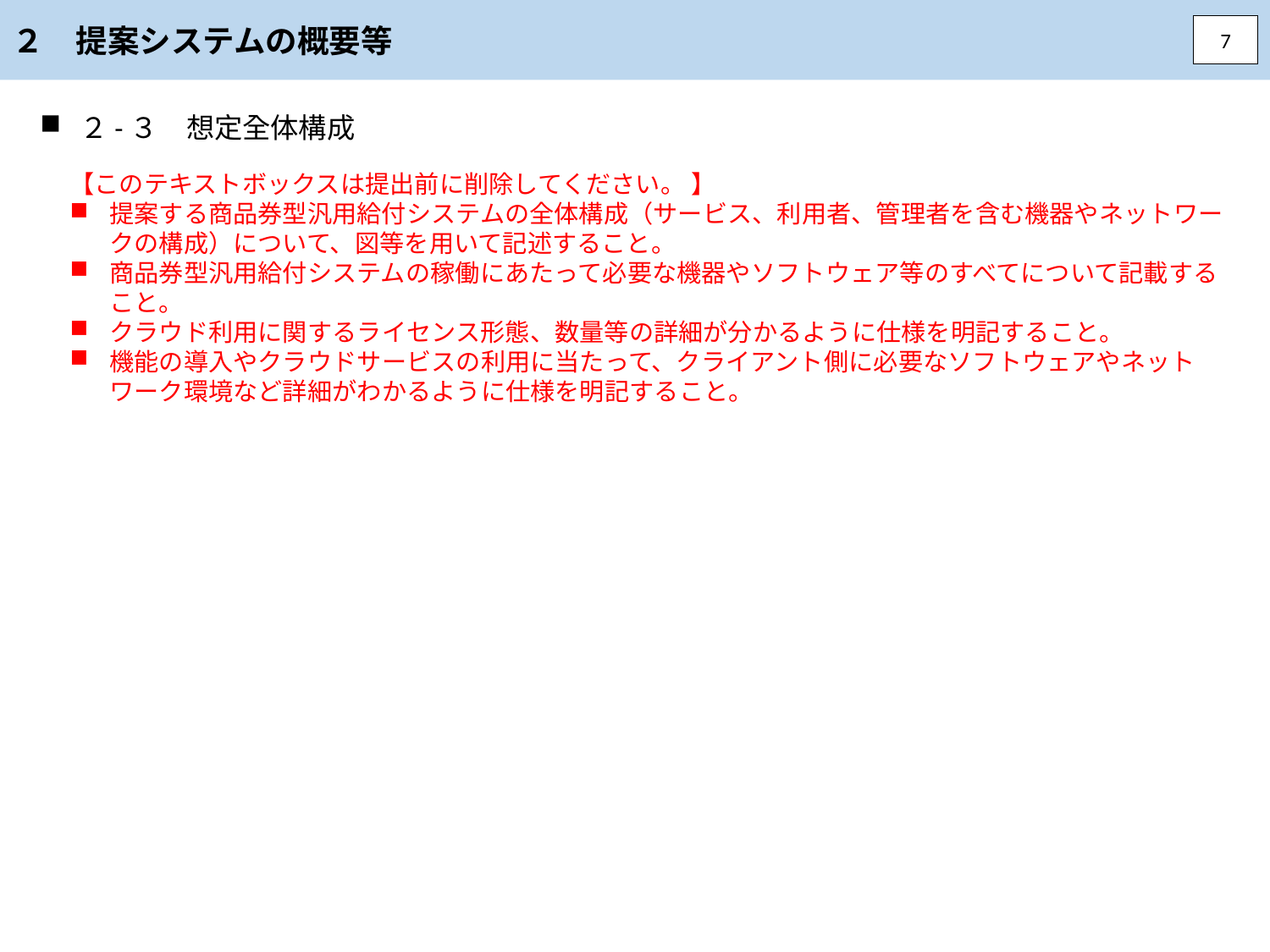

２　提案システムの概要等
7
２-３　想定全体構成
【このテキストボックスは提出前に削除してください。 】
提案する商品券型汎用給付システムの全体構成（サービス、利用者、管理者を含む機器やネットワークの構成）について、図等を用いて記述すること。
商品券型汎用給付システムの稼働にあたって必要な機器やソフトウェア等のすべてについて記載すること。
クラウド利用に関するライセンス形態、数量等の詳細が分かるように仕様を明記すること。
機能の導入やクラウドサービスの利用に当たって、クライアント側に必要なソフトウェアやネットワーク環境など詳細がわかるように仕様を明記すること。